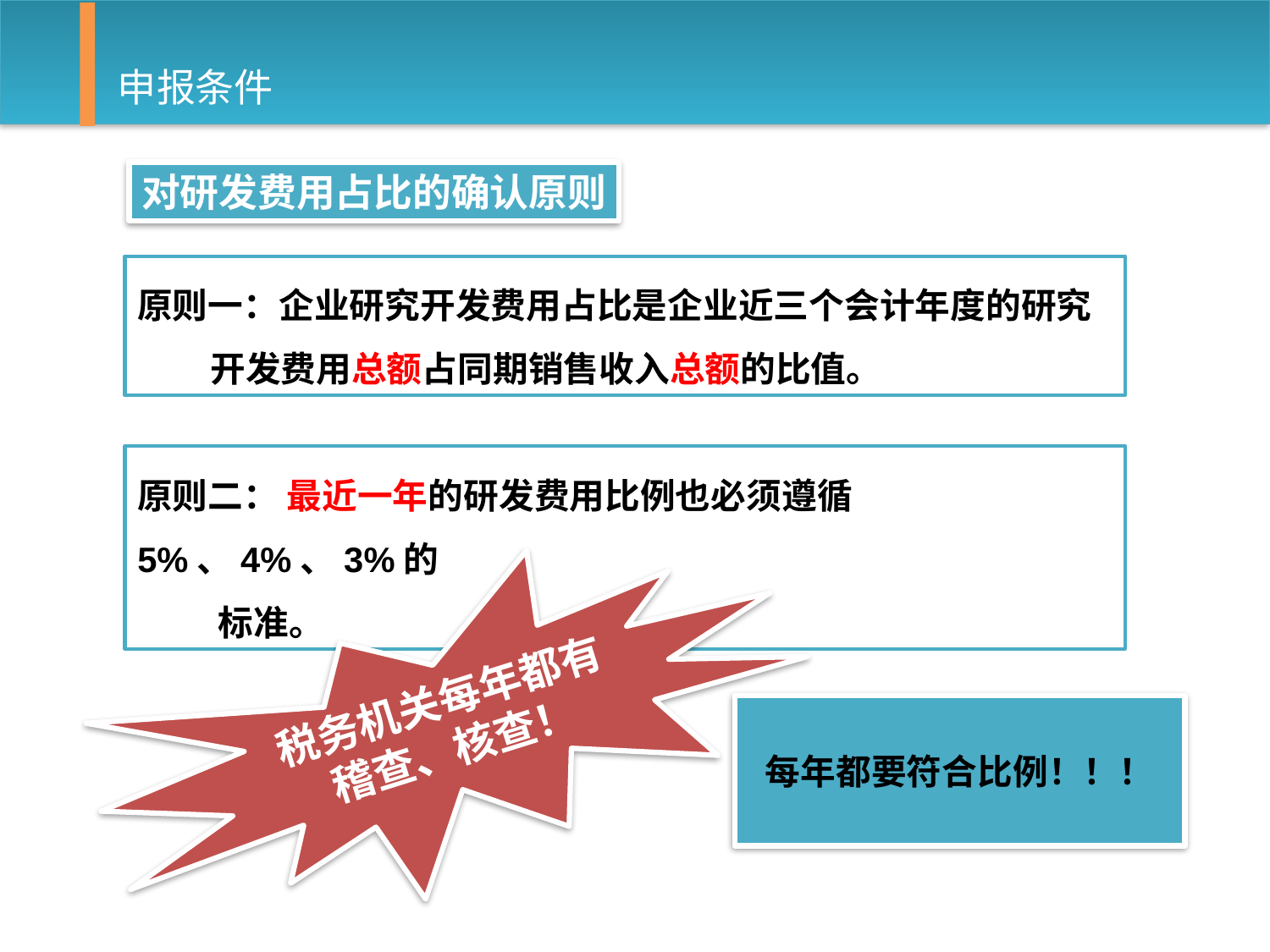

# 申报条件
对研发费用占比的确认原则
原则一：企业研究开发费用占比是企业近三个会计年度的研究
        开发费用总额占同期销售收入总额的比值。
原则二： 最近一年的研发费用比例也必须遵循5%、4%、3%的
         标准。
税务机关每年都有稽查、核查！
每年都要符合比例！！！